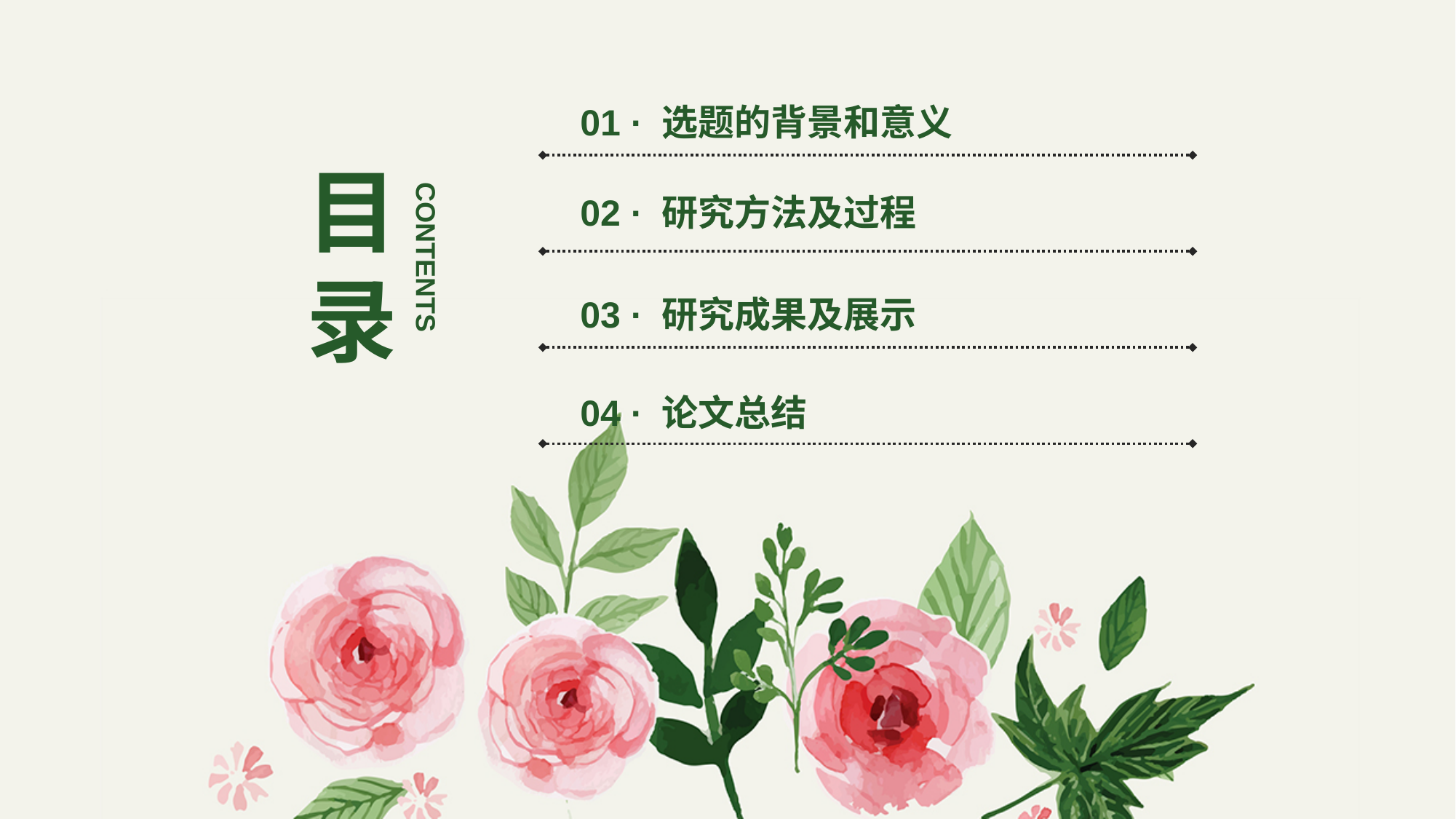

01 · 选题的背景和意义
目录
CONTENTS
02 · 研究方法及过程
03 · 研究成果及展示
04 · 论文总结